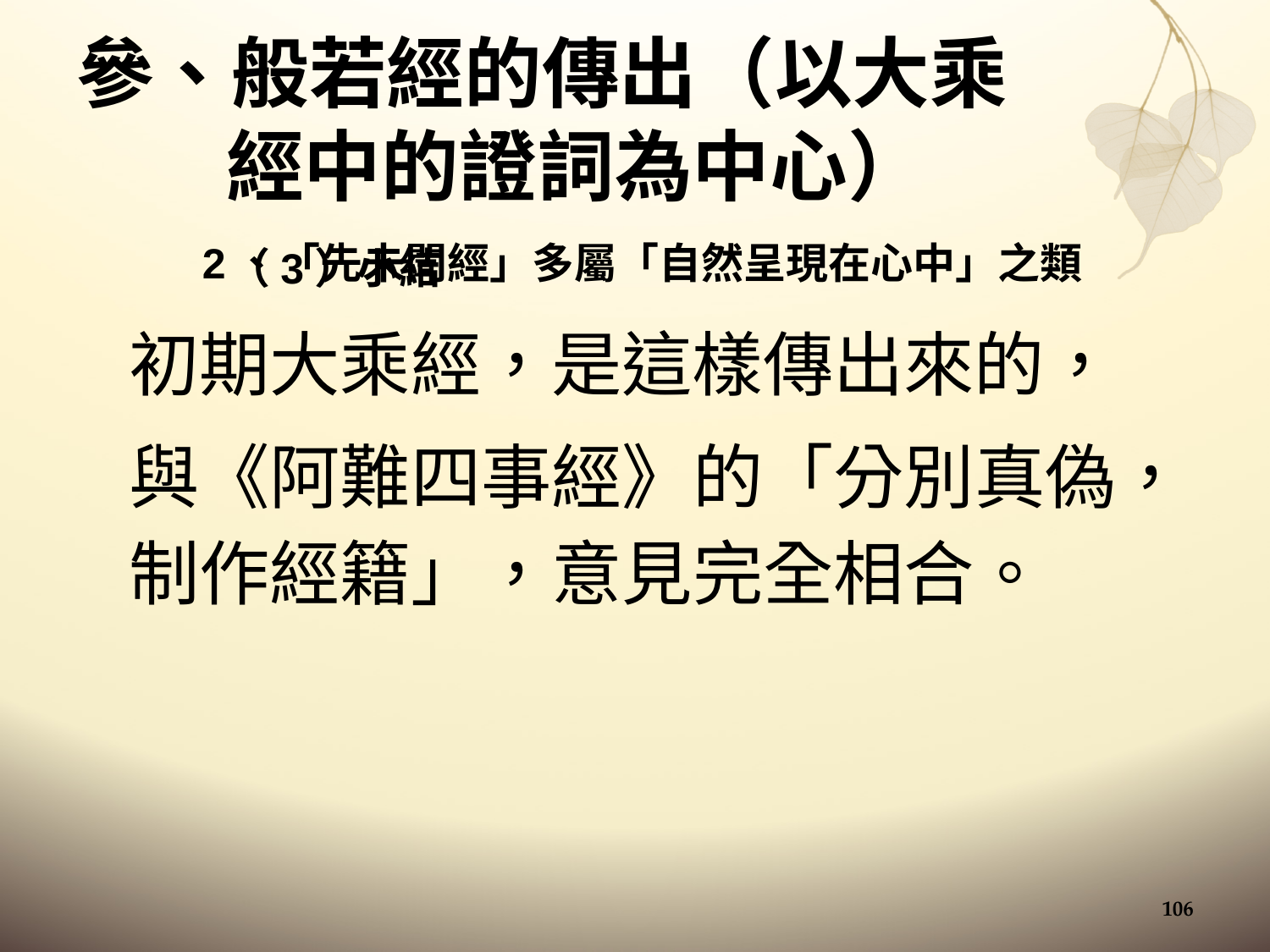

# 參、般若經的傳出（以大乘經中的證詞為中心）
2、「先未聞經」多屬「自然呈現在心中」之類
（3）小結
初期大乘經，是這樣傳出來的，
與《阿難四事經》的「分別真偽，制作經籍」，意見完全相合。

106